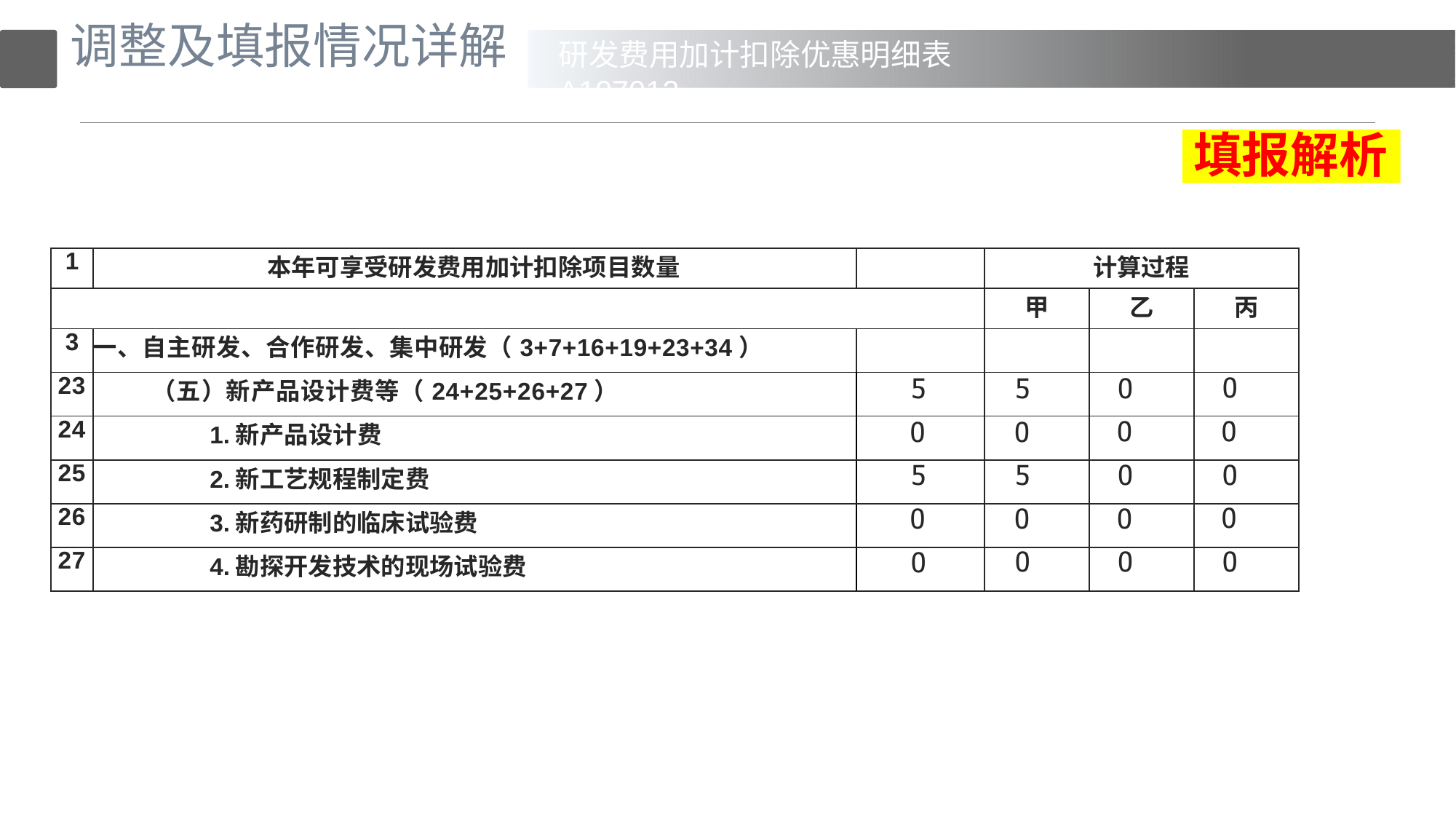

# 调整及填报情况详解

研发费用加计扣除优惠明细表A107012
填报解析
| 1 | 本年可享受研发费用加计扣除项目数量 |  | 计算过程 |  |  |
| --- | --- | --- | --- | --- | --- |
|  |  |  | 甲 | 乙 | 丙 |
| 3 | 一、自主研发、合作研发、集中研发（3+7+16+19+23+34） |  |  |  |  |
| 23 | （五）新产品设计费等（24+25+26+27） | 5 | 5 | 0 | 0 |
| 24 | 1.新产品设计费 | 0 | 0 | 0 | 0 |
| 25 | 2.新工艺规程制定费 | 5 | 5 | 0 | 0 |
| 26 | 3.新药研制的临床试验费 | 0 | 0 | 0 | 0 |
| 27 | 4.勘探开发技术的现场试验费 | 0 | 0 | 0 | 0 |